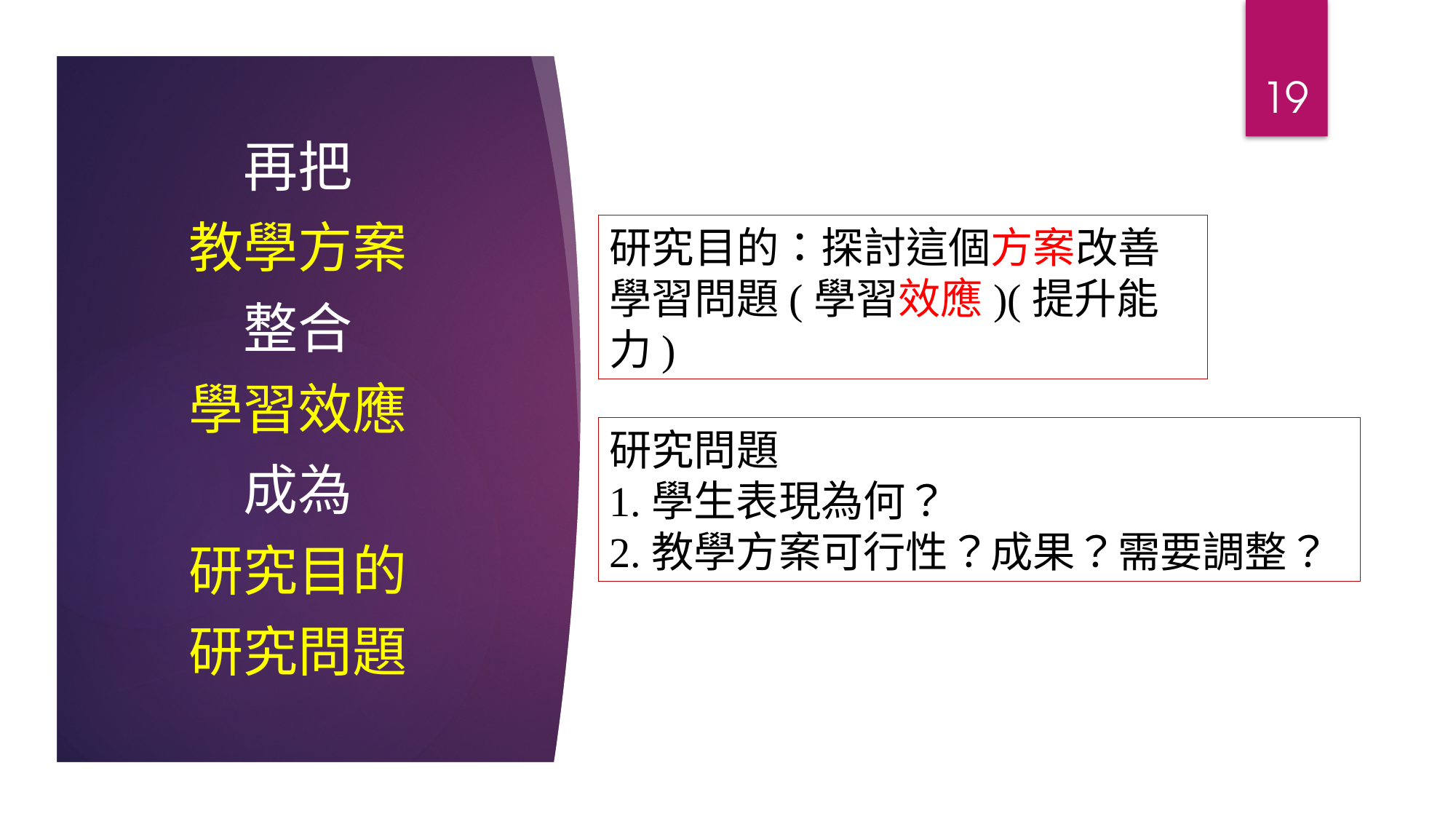

19
再把
教學方案
整合
學習效應
成為
研究目的
研究問題
研究目的：探討這個方案改善學習問題(學習效應)(提升能力)
研究問題
1.學生表現為何？
2.教學方案可行性？成果？需要調整？